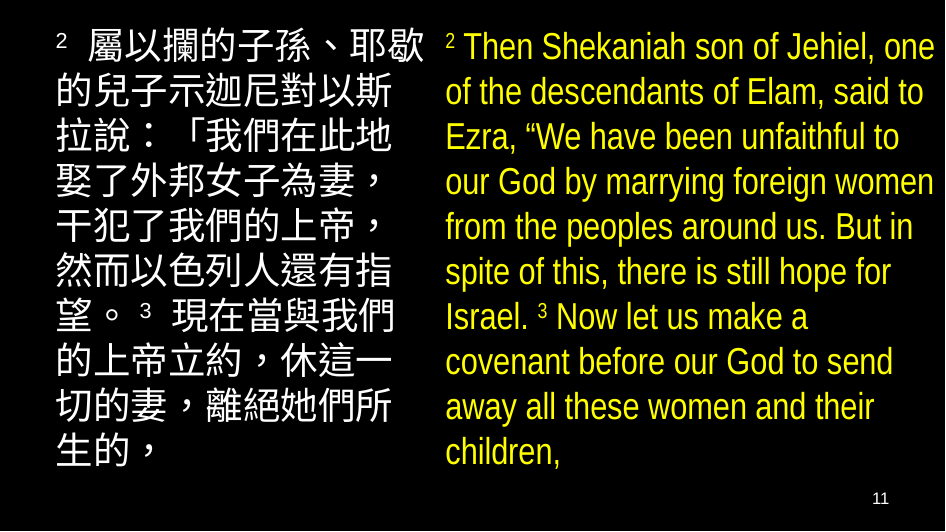

2 屬以攔的子孫、耶歇的兒子示迦尼對以斯拉說：「我們在此地娶了外邦女子為妻，干犯了我們的上帝，然而以色列人還有指望。3 現在當與我們的上帝立約，休這一切的妻，離絕她們所生的，
2 Then Shekaniah son of Jehiel, one of the descendants of Elam, said to Ezra, “We have been unfaithful to our God by marrying foreign women from the peoples around us. But in spite of this, there is still hope for Israel. 3 Now let us make a covenant before our God to send away all these women and their children,
11